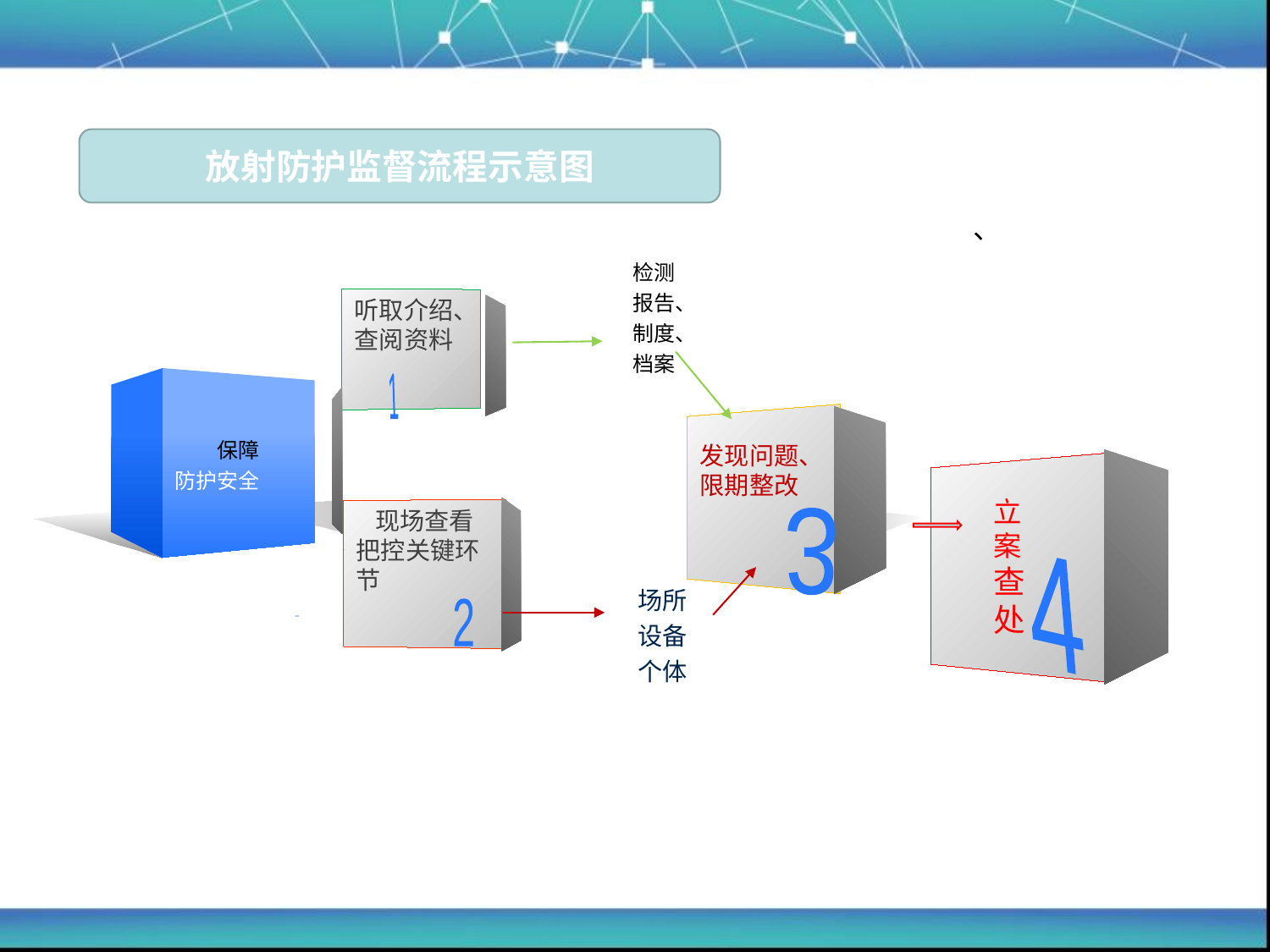

放射防护监督流程示意图

保障
防护安全

、
听取介绍、查阅资料

发现问题、限期整改

4

现场查看
把控关键环节

3

2

检测报告、
制度、
档案

1
立案查处

场所
设备
个体